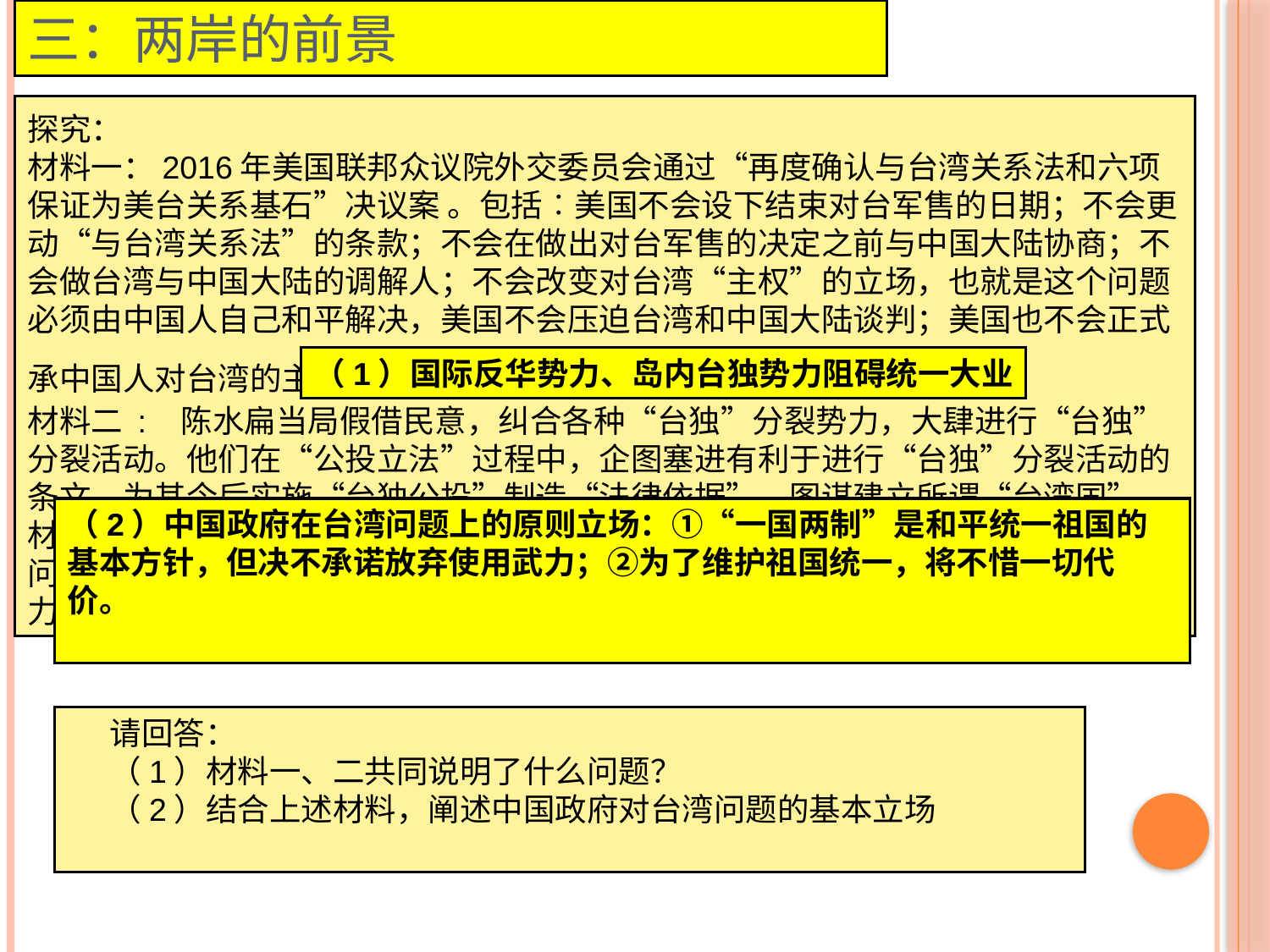

三：两岸的前景
# 探究： 材料一：2016年美国联邦众议院外交委员会通过“再度确认与台湾关系法和六项保证为美台关系基石”决议案 。包括︰美国不会设下结束对台军售的日期；不会更动“与台湾关系法”的条款；不会在做出对台军售的决定之前与中国大陆协商；不会做台湾与中国大陆的调解人；不会改变对台湾“主权”的立场，也就是这个问题必须由中国人自己和平解决，美国不会压迫台湾和中国大陆谈判；美国也不会正式承中国人对台湾的主权。 材料二 :   陈水扁当局假借民意，纠合各种“台独”分裂势力，大肆进行“台独”分裂活动。他们在“公投立法”过程中，企图塞进有利于进行“台独”分裂活动的条文，为其今后实施“台独公投”制造“法律依据”，图谋建立所谓“台湾国”。 材料三:  中华人民共和国主席胡锦涛2003年10月24日在回答澳大利亚记者的提问时指出，我们在台湾问题上的立场是“和平统一、一国两制”。我们会尽最大努力争取以和平的方式解决台湾问题，但是我们绝对不容许“台独”。
（1）国际反华势力、岛内台独势力阻碍统一大业
（2）中国政府在台湾问题上的原则立场：①“一国两制”是和平统一祖国的基本方针，但决不承诺放弃使用武力；②为了维护祖国统一，将不惜一切代价。

请回答：
（1）材料一、二共同说明了什么问题？
（2）结合上述材料，阐述中国政府对台湾问题的基本立场